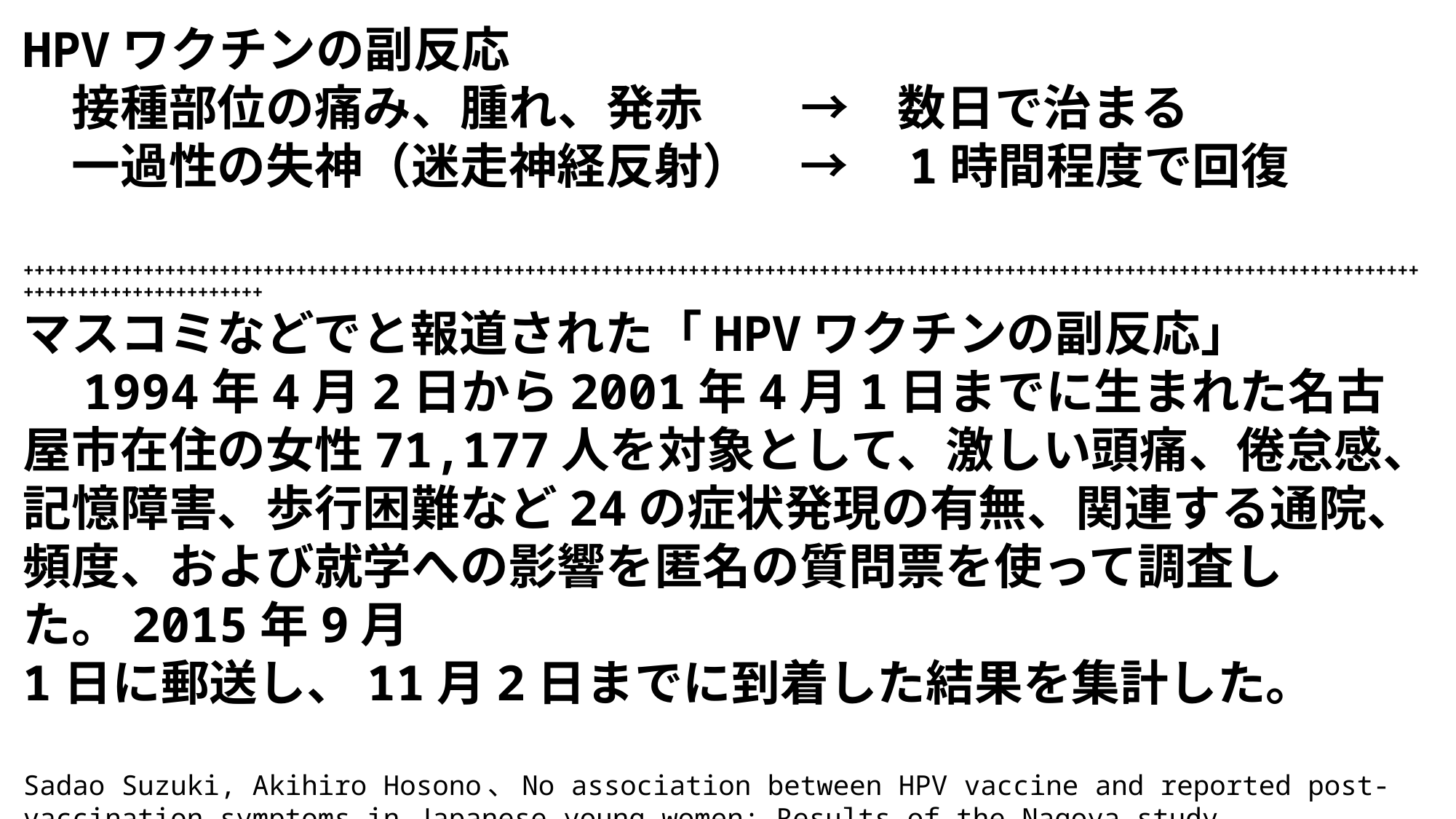

HPVワクチンの副反応
　接種部位の痛み、腫れ、発赤　　→　数日で治まる
　一過性の失神（迷走神経反射）　→　1時間程度で回復

++++++++++++++++++++++++++++++++++++++++++++++++++++++++++++++++++++++++++++++++++++++++++++++++++++++++++++++++++++++++++++++++++++++++++++++++++++++
マスコミなどでと報道された「HPVワクチンの副反応」
　1994年4月2日から2001年4月1日までに生まれた名古屋市在住の女性71,177人を対象として、激しい頭痛、倦怠感、記憶障害、歩行困難など24の症状発現の有無、関連する通院、頻度、および就学への影響を匿名の質問票を使って調査した。2015年9月
1日に郵送し、11月2日までに到着した結果を集計した。

Sadao Suzuki, Akihiro Hosono、No association between HPV vaccine and reported post-vaccination symptoms in Japanese young women: Results of the Nagoya study
Papillomavirus Research、Volume 5, June 2018, Pages 96-103